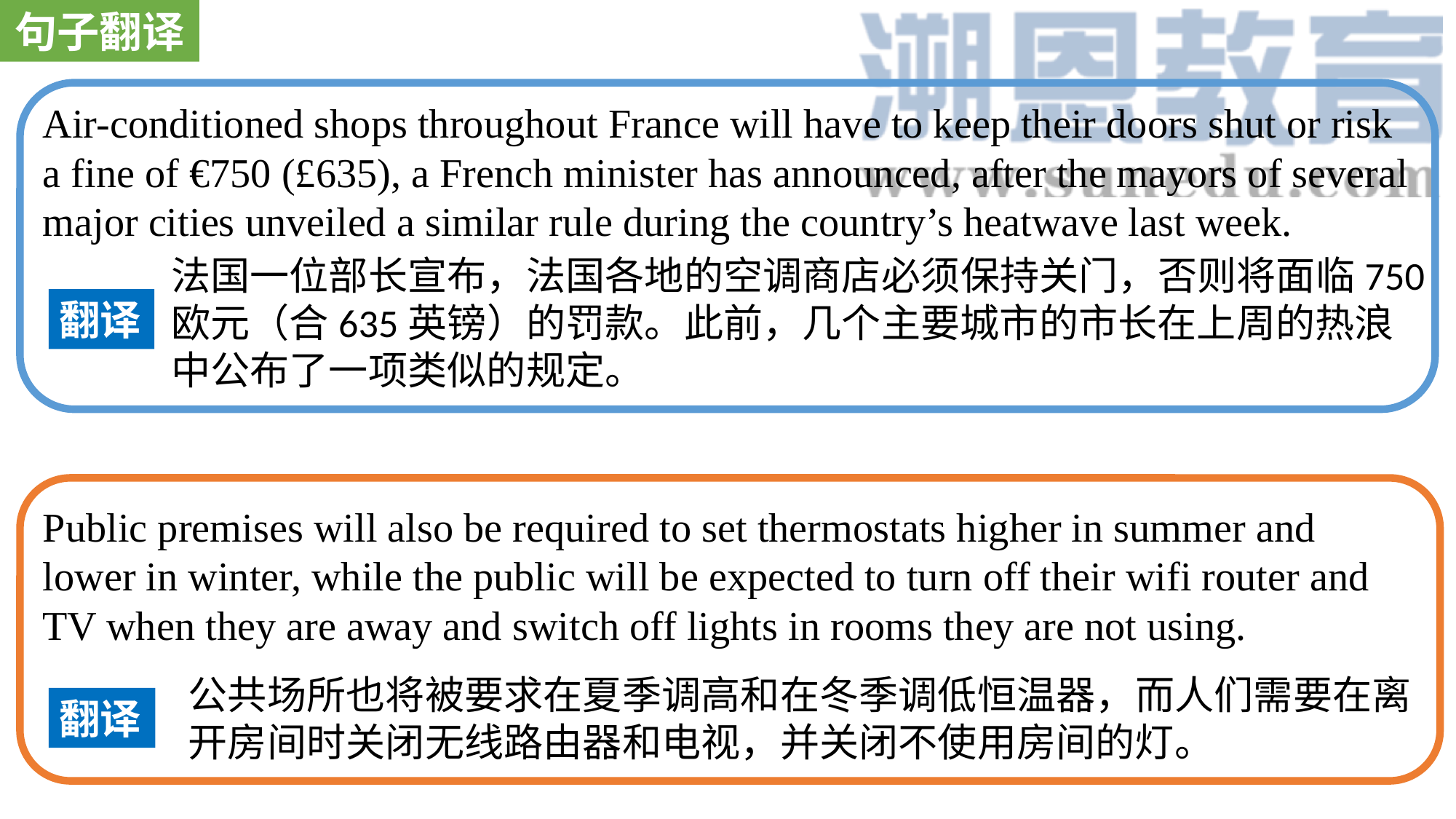

句子翻译

Air-conditioned shops throughout France will have to keep their doors shut or risk a fine of €750 (£635), a French minister has announced, after the mayors of several major cities unveiled a similar rule during the country’s heatwave last week.
法国一位部长宣布，法国各地的空调商店必须保持关门，否则将面临750欧元（合635英镑）的罚款。此前，几个主要城市的市长在上周的热浪中公布了一项类似的规定。
翻译

Public premises will also be required to set thermostats higher in summer and lower in winter, while the public will be expected to turn off their wifi router and TV when they are away and switch off lights in rooms they are not using.
公共场所也将被要求在夏季调高和在冬季调低恒温器，而人们需要在离开房间时关闭无线路由器和电视，并关闭不使用房间的灯。
翻译